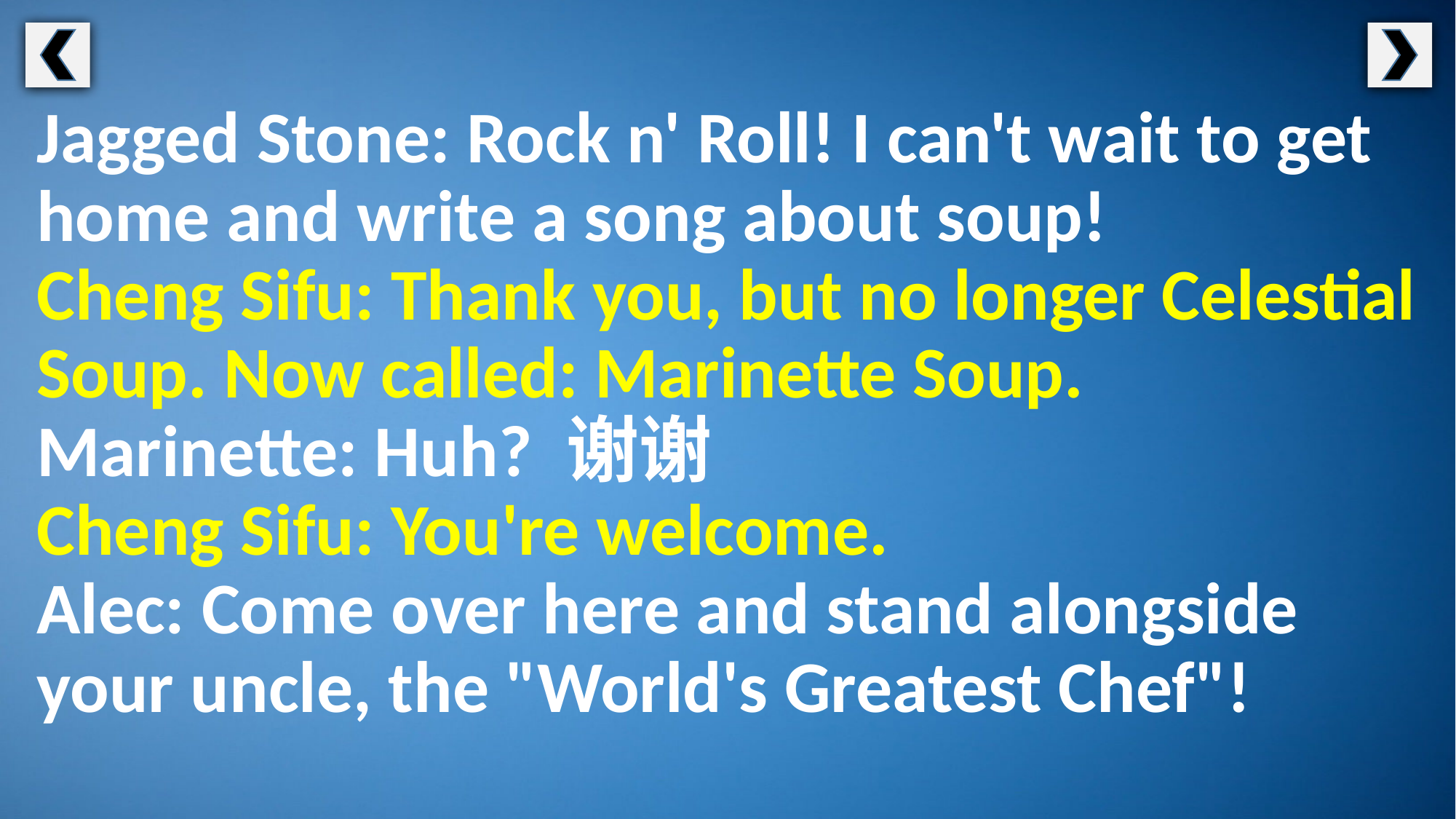

Jagged Stone: Rock n' Roll! I can't wait to get home and write a song about soup!
Cheng Sifu: Thank you, but no longer Celestial Soup. Now called: Marinette Soup.
Marinette: Huh? 谢谢
Cheng Sifu: You're welcome.
Alec: Come over here and stand alongside your uncle, the "World's Greatest Chef"!